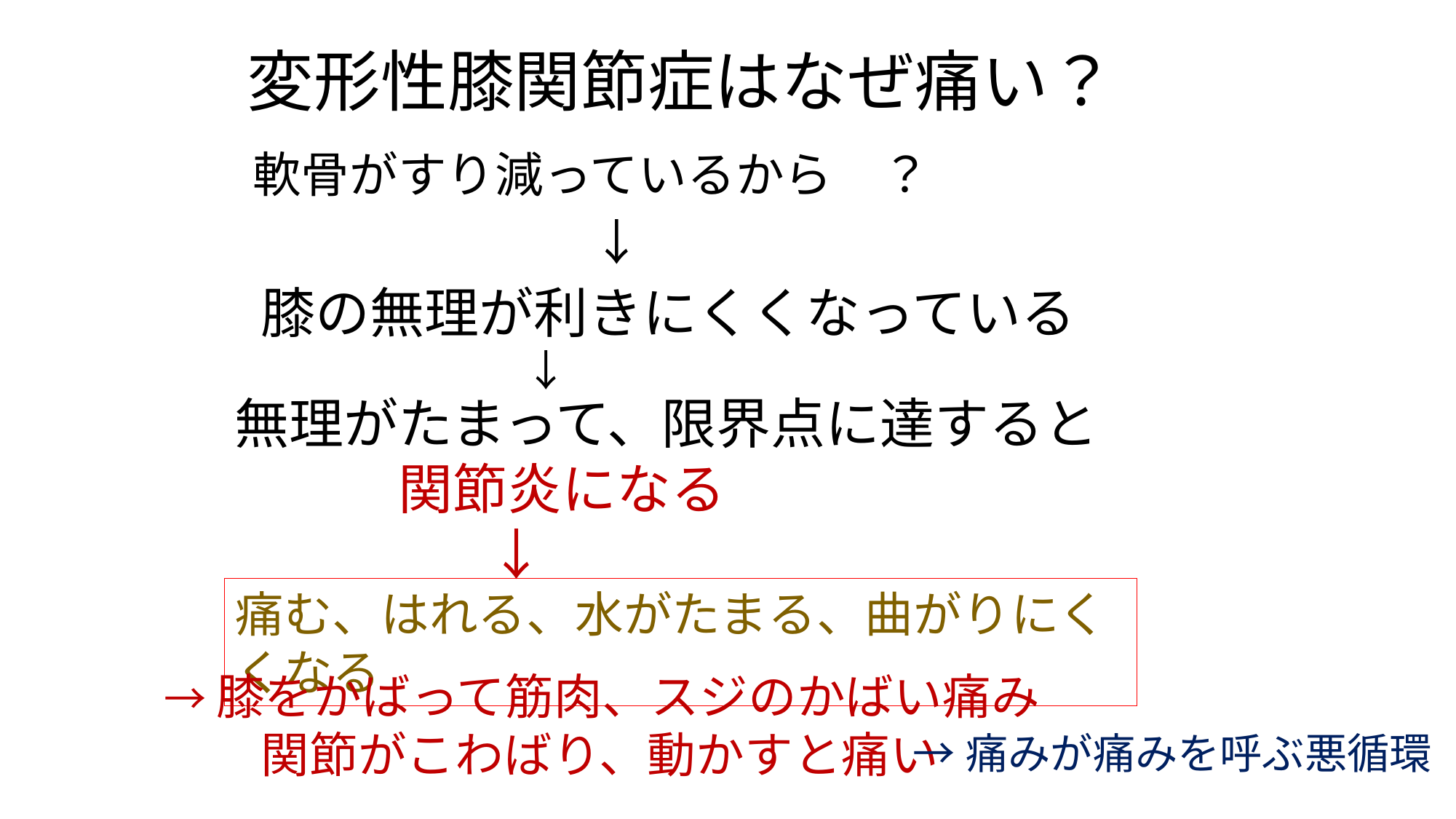

# 変形性膝関節症はなぜ痛い？
軟骨がすり減っているから　？
　　　　　　　↓

膝の無理が利きにくくなっている
　　　　　　 ↓
無理がたまって、限界点に達すると
　　　関節炎になる
　　　　　　↓
痛む、はれる、水がたまる、曲がりにくくなる
→膝をかばって筋肉、スジのかばい痛み
　　関節がこわばり、動かすと痛い
→痛みが痛みを呼ぶ悪循環